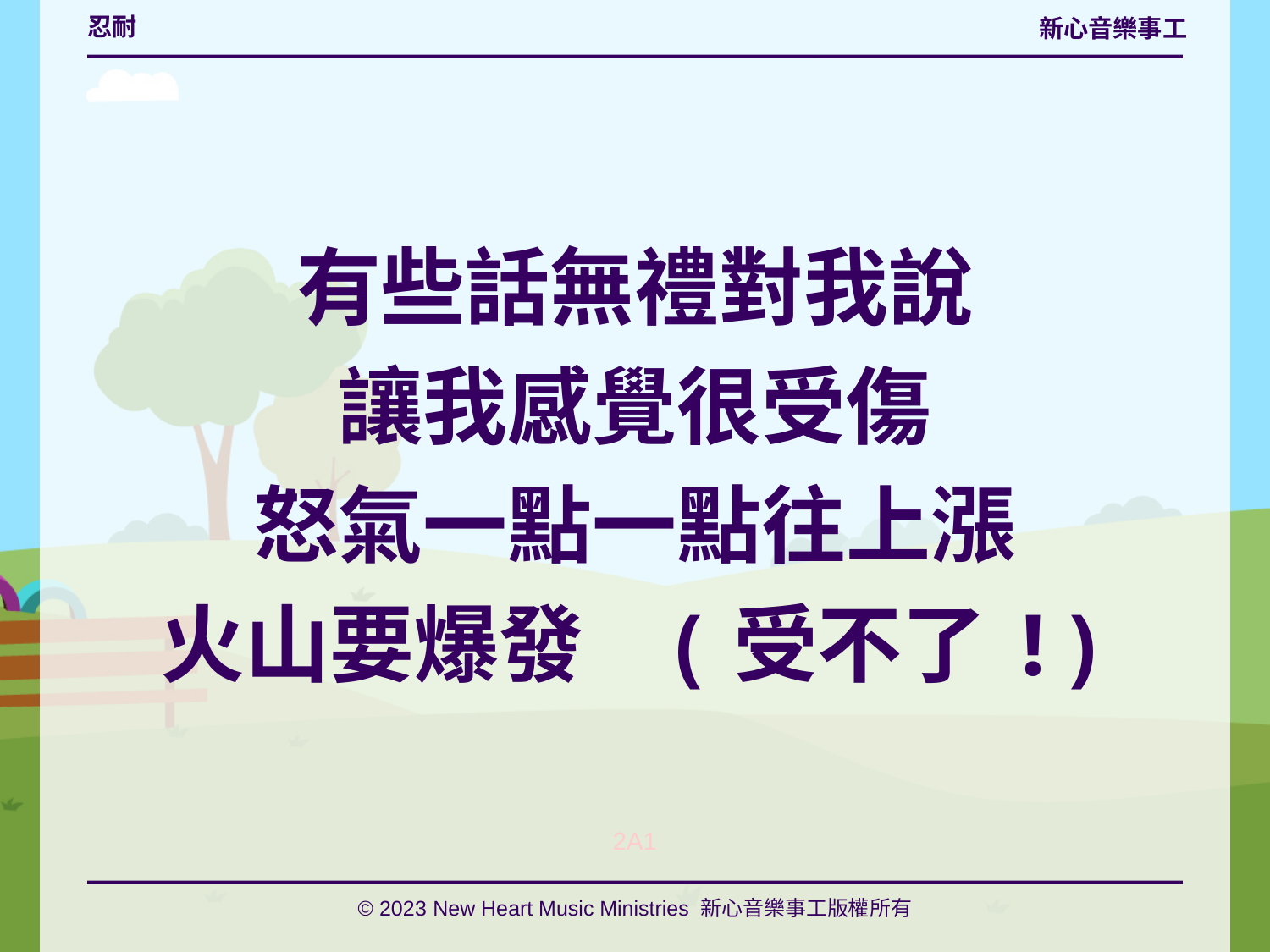

# 忍耐
有些話無禮對我說
讓我感覺很受傷
怒氣一點一點往上漲
火山要爆發   (受不了!)
2A1
© 2023 New Heart Music Ministries 新心音樂事工版權所有